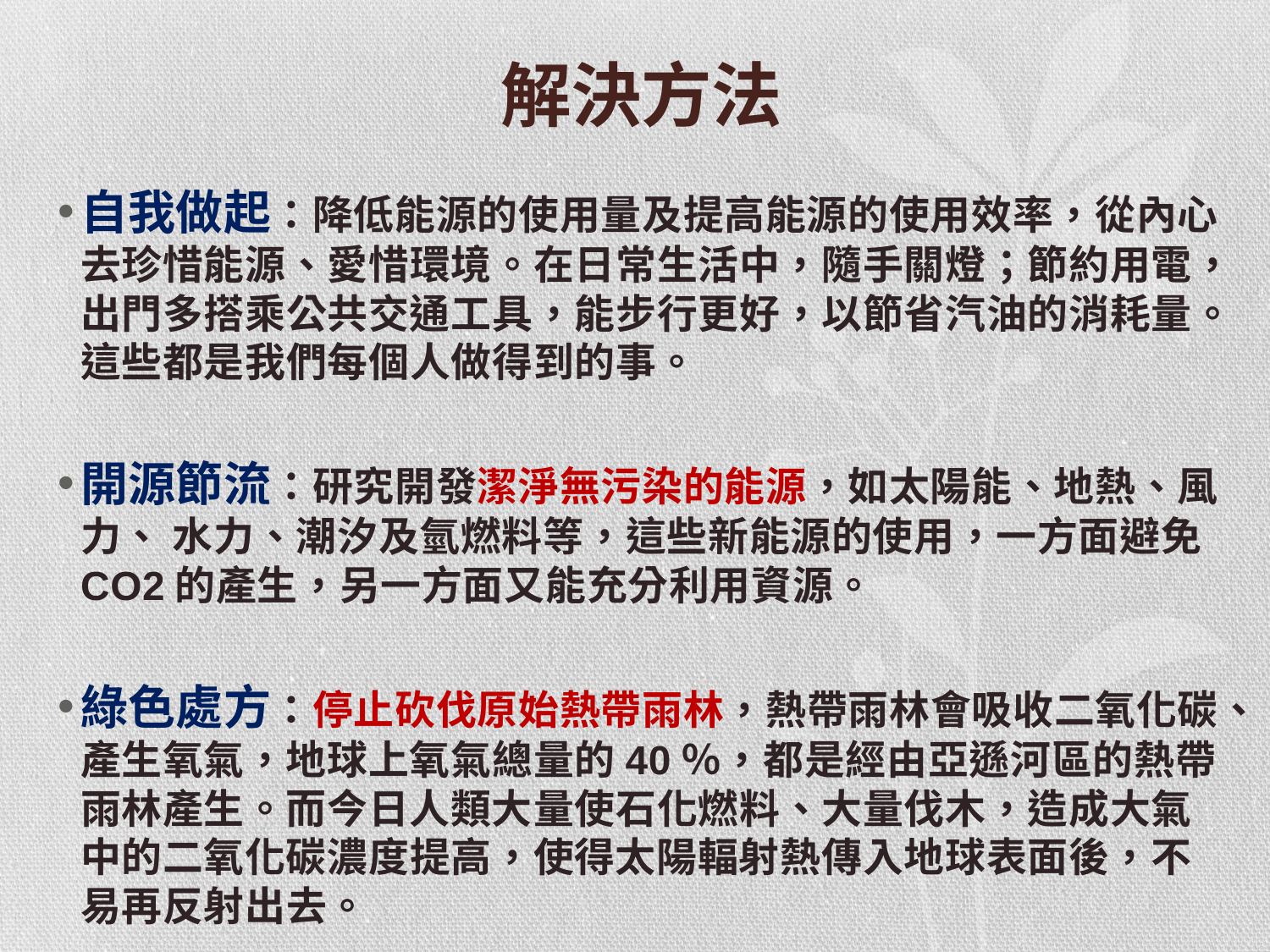

# 解決方法
自我做起：降低能源的使用量及提高能源的使用效率，從內心去珍惜能源、愛惜環境。在日常生活中，隨手關燈；節約用電，出門多搭乘公共交通工具，能步行更好，以節省汽油的消耗量。這些都是我們每個人做得到的事。

開源節流：研究開發潔淨無污染的能源，如太陽能、地熱、風力、 水力、潮汐及氫燃料等，這些新能源的使用，一方面避免CO2的產生，另一方面又能充分利用資源。

綠色處方：停止砍伐原始熱帶雨林，熱帶雨林會吸收二氧化碳、產生氧氣，地球上氧氣總量的40％，都是經由亞遜河區的熱帶雨林產生。而今日人類大量使石化燃料、大量伐木，造成大氣中的二氧化碳濃度提高，使得太陽輻射熱傳入地球表面後，不易再反射出去。